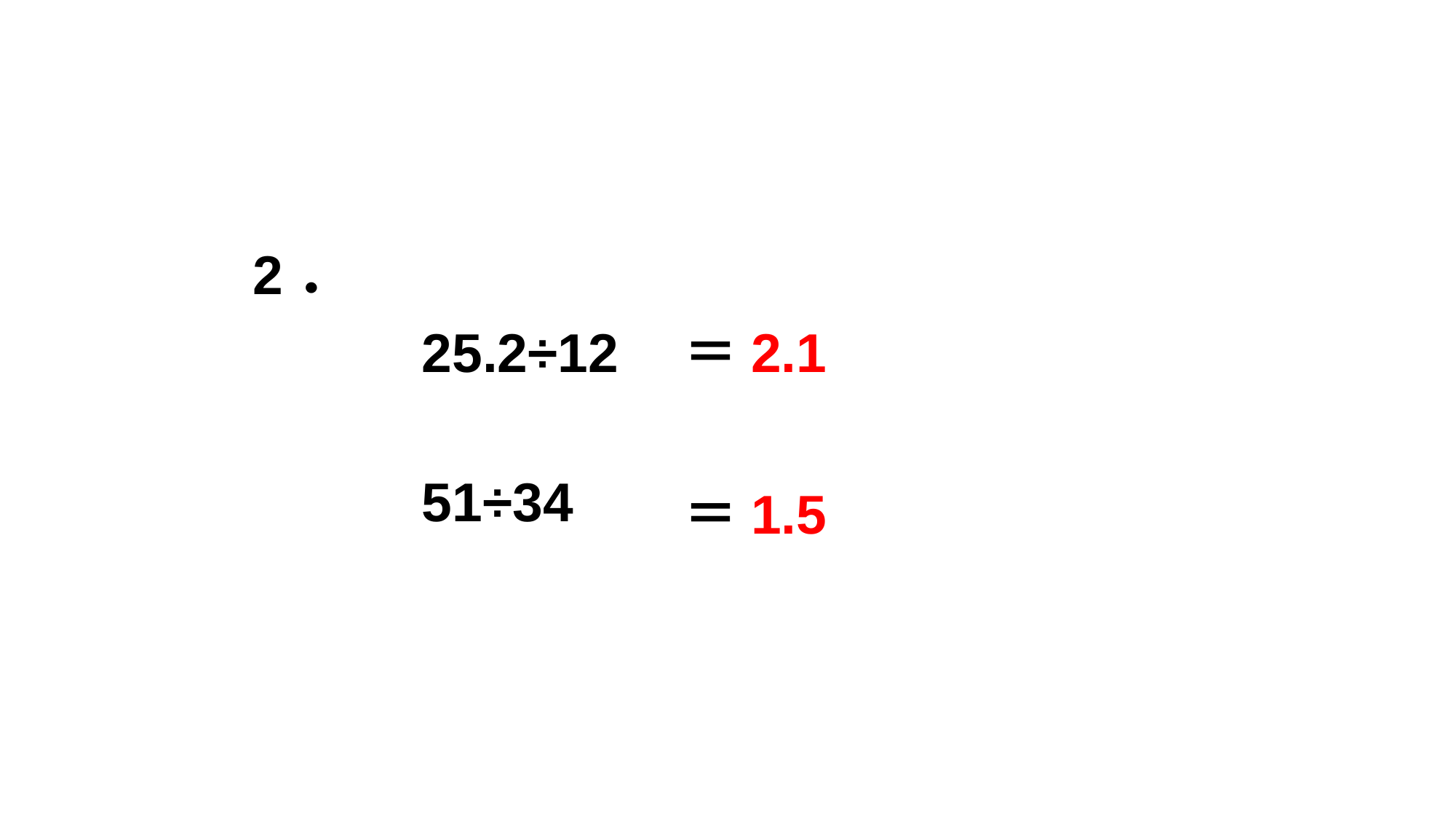

2．
25.2÷12
＝2.1
51÷34
＝1.5
绿色圃小学教育网http://www.Lspjy.com   绿色圃中学资源网http://cz.Lspjy.com